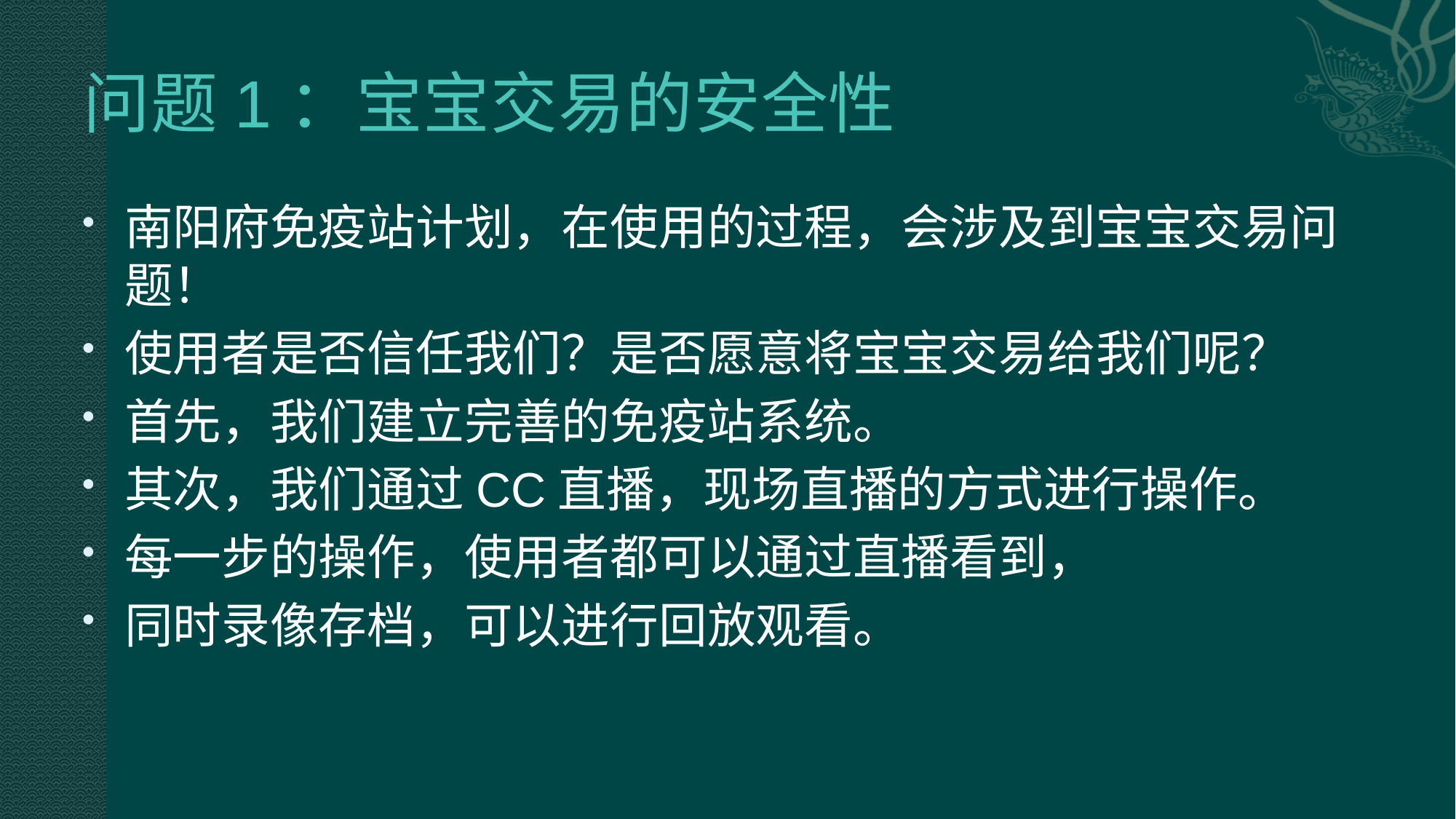

# 问题1：宝宝交易的安全性
南阳府免疫站计划，在使用的过程，会涉及到宝宝交易问题！
使用者是否信任我们？是否愿意将宝宝交易给我们呢？
首先，我们建立完善的免疫站系统。
其次，我们通过CC直播，现场直播的方式进行操作。
每一步的操作，使用者都可以通过直播看到，
同时录像存档，可以进行回放观看。